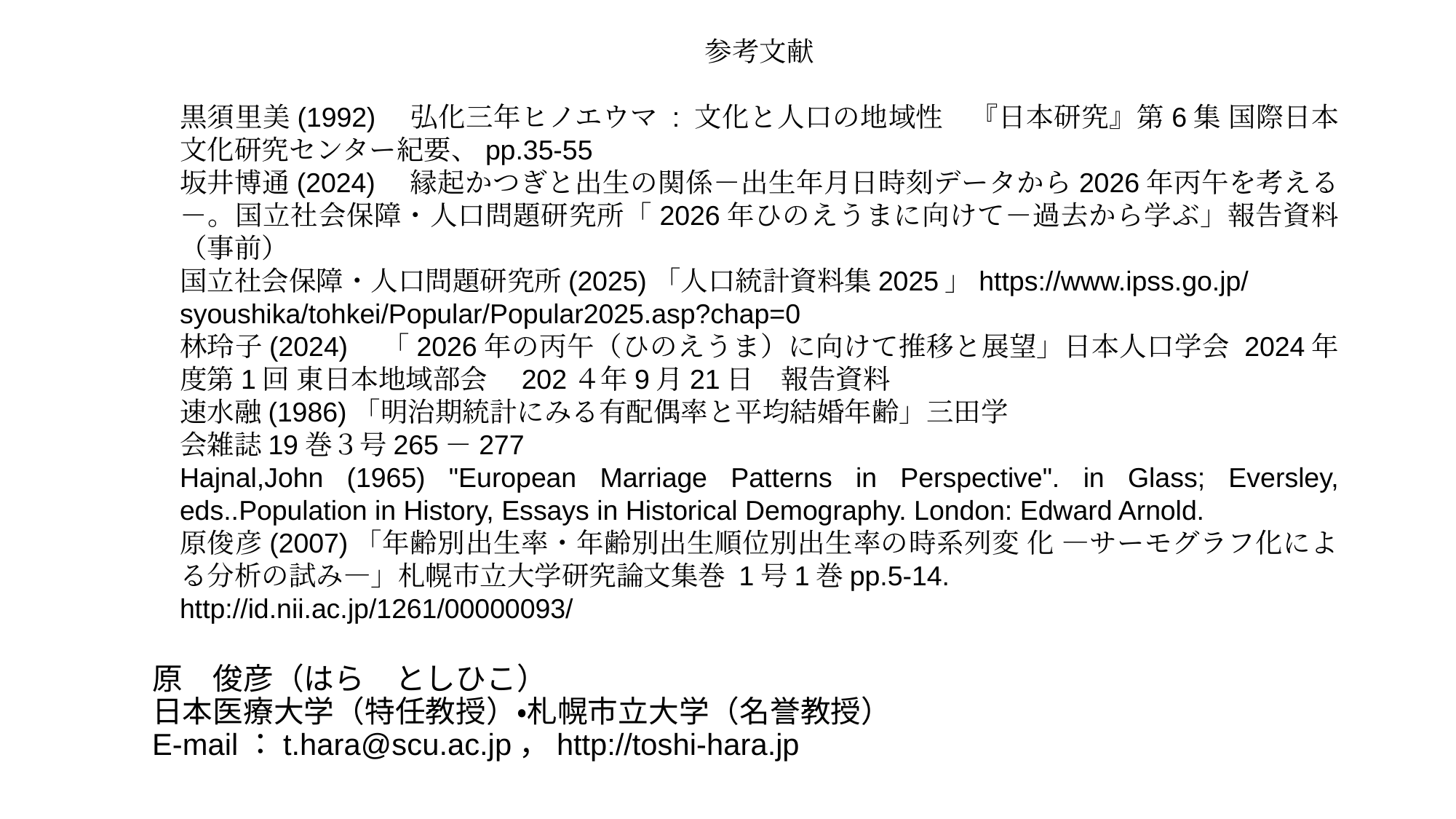

参考文献

黒須里美(1992)　弘化三年ヒノエウマ : 文化と人口の地域性　『日本研究』第6集 国際日本文化研究センター紀要、pp.35-55
坂井博通(2024)　縁起かつぎと出生の関係－出生年月日時刻データから2026年丙午を考える－。国立社会保障・人口問題研究所「2026年ひのえうまに向けて－過去から学ぶ」報告資料（事前）
国立社会保障・人口問題研究所(2025)「人口統計資料集2025」https://www.ipss.go.jp/syoushika/tohkei/Popular/Popular2025.asp?chap=0
林玲子(2024)　「2026年の丙午（ひのえうま）に向けて推移と展望」日本人口学会 2024年度第1回 東日本地域部会　202４年9月21日　報告資料
速水融(1986)「明治期統計にみる有配偶率と平均結婚年齢」三田学
会雑誌19巻３号265－277
Hajnal,John (1965) "European Marriage Patterns in Perspective". in Glass; Eversley, eds..Population in History, Essays in Historical Demography. London: Edward Arnold.
原俊彦(2007)「年齢別出生率・年齢別出生順位別出生率の時系列変 化 ―サーモグラフ化による分析の試み―」札幌市立大学研究論文集巻 1号1巻pp.5-14.
http://id.nii.ac.jp/1261/00000093/

# 原　俊彦（はら　としひこ） 日本医療大学（特任教授）・札幌市立大学（名誉教授） E-mail：t.hara@scu.ac.jp，http://toshi-hara.jp